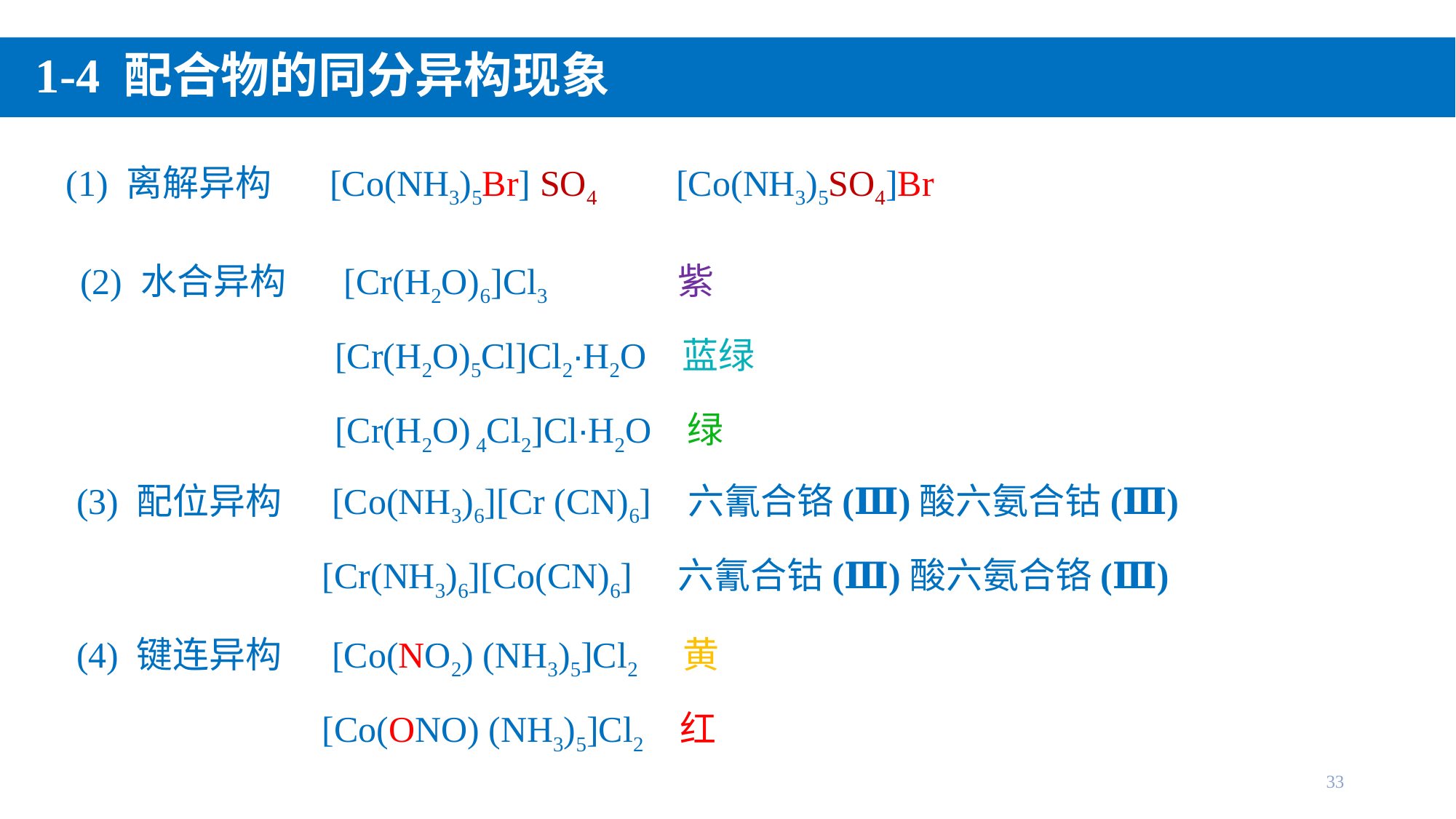

# 1-4 配合物的同分异构现象
(1) 离解异构      [Co(NH3)5Br] SO4               [Co(NH3)5SO4]Br
(2) 水合异构      [Cr(H2O)6]Cl3                       紫
                            [Cr(H2O)5Cl]Cl2∙H2O   蓝绿
                            [Cr(H2O) 4Cl2]Cl∙H2O   绿
(3) 配位异构     [Co(NH3)6][Cr (CN)6]   六氰合铬(Ⅲ)酸六氨合钴(Ⅲ)
                           [Cr(NH3)6][Co(CN)6]    六氰合钴(Ⅲ)酸六氨合铬(Ⅲ)
(4) 键连异构     [Co(NO2) (NH3)5]Cl2    黄
                           [Co(ONO) (NH3)5]Cl2   红
33